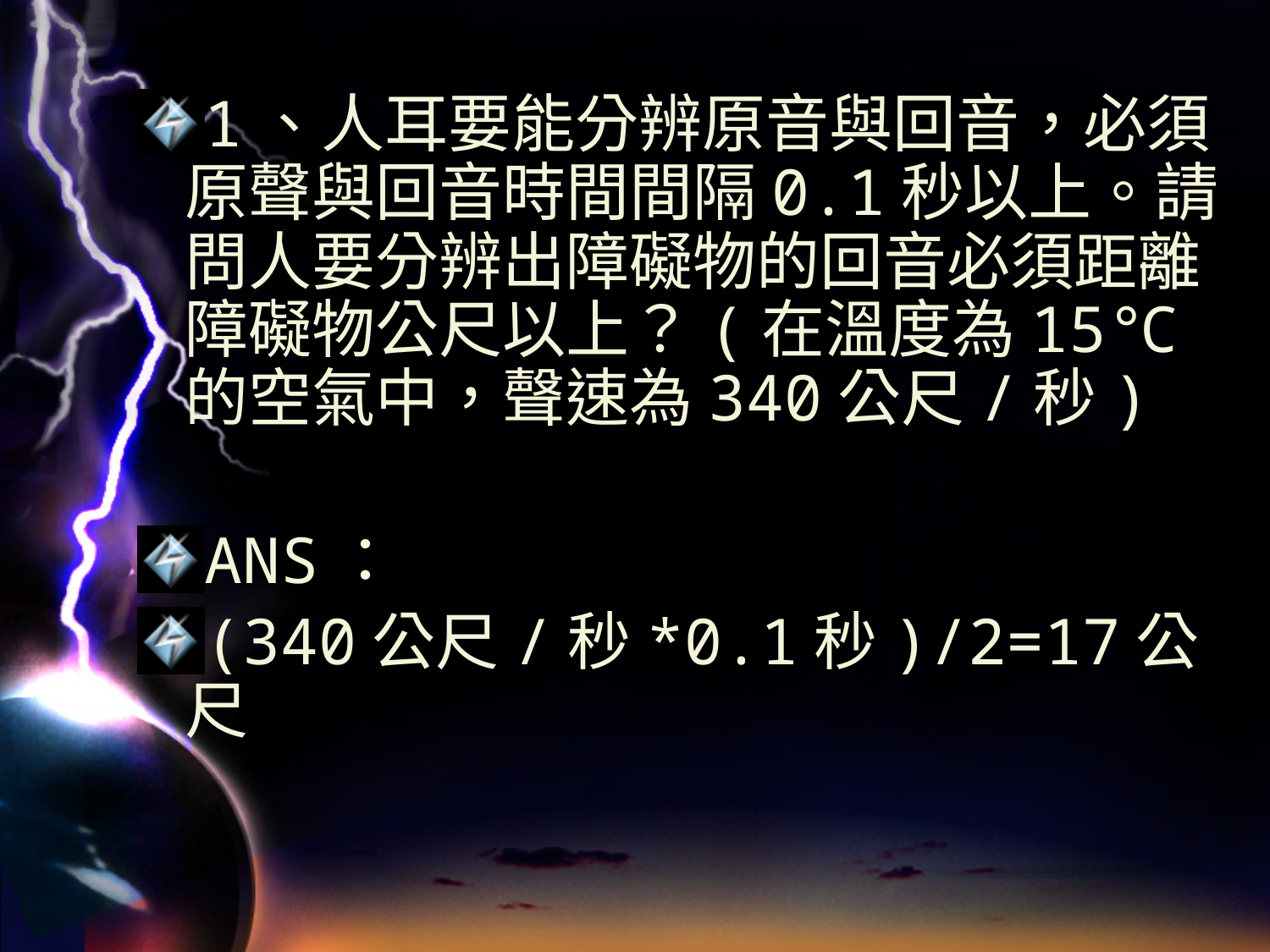

1、人耳要能分辨原音與回音，必須原聲與回音時間間隔0.1秒以上。請問人要分辨出障礙物的回音必須距離障礙物公尺以上？(在溫度為15℃的空氣中，聲速為340公尺/秒)

ANS：
(340公尺/秒*0.1秒)/2=17公尺